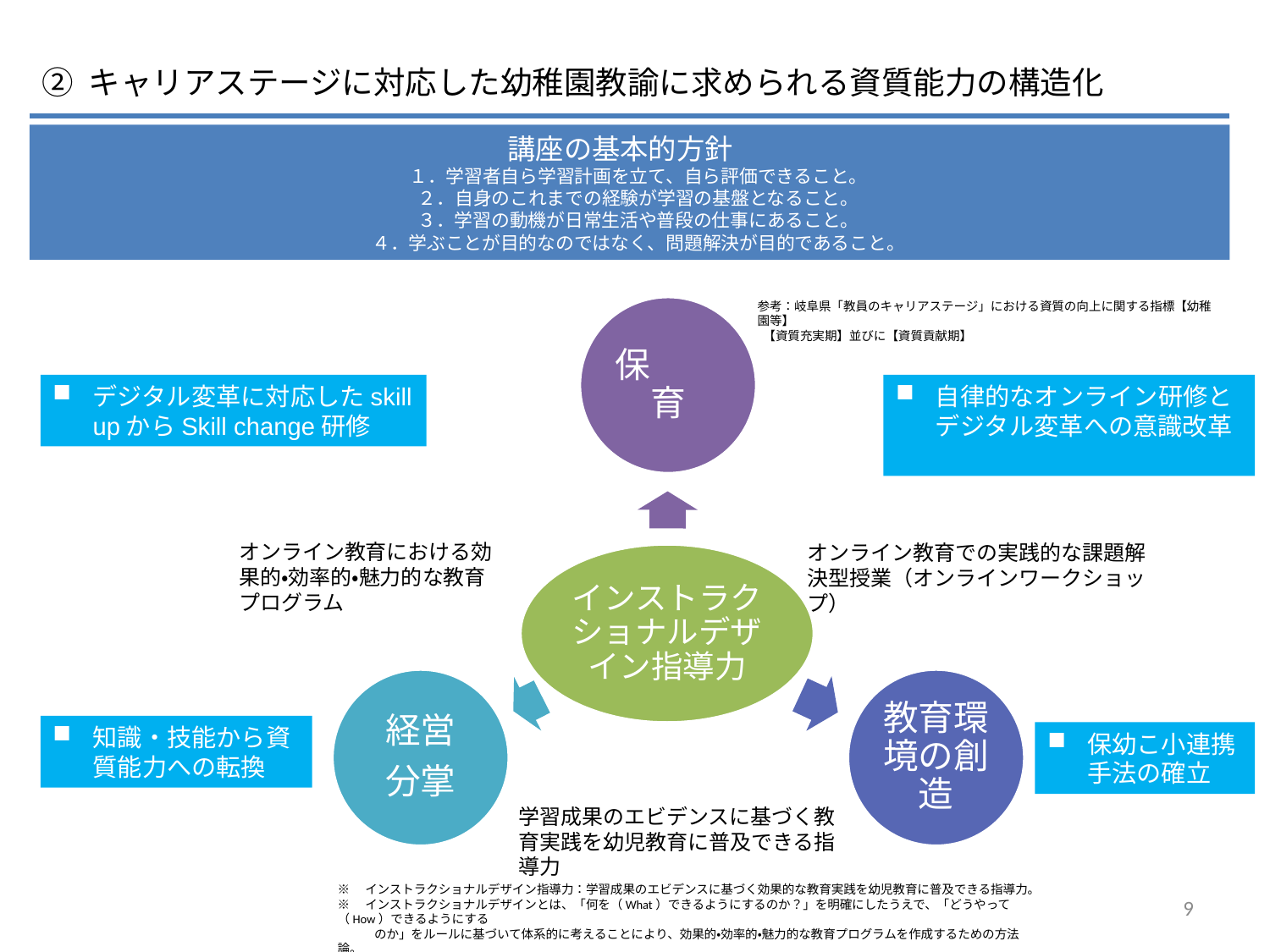

② キャリアステージに対応した幼稚園教諭に求められる資質能力の構造化
講座の基本的方針
　１．学習者自ら学習計画を立て、自ら評価できること。
　２．自身のこれまでの経験が学習の基盤となること。
　３．学習の動機が日常生活や普段の仕事にあること。
　４．学ぶことが目的なのではなく、問題解決が目的であること。
参考：岐阜県「教員のキャリアステージ」における資質の向上に関する指標【幼稚園等】
 【資質充実期】並びに【資質貢献期】
インストラクショナルデザイン指導力

保　　育

教育環境の創造

経営
分掌
デジタル変革に対応したskill upからSkill change研修
自律的なオンライン研修とデジタル変革への意識改革
オンライン教育における効果的・効率的・魅力的な教育プログラム
オンライン教育での実践的な課題解決型授業（オンラインワークショップ）
知識・技能から資質能力への転換
保幼こ小連携手法の確立
学習成果のエビデンスに基づく教育実践を幼児教育に普及できる指導力
※　インストラクショナルデザイン指導力：学習成果のエビデンスに基づく効果的な教育実践を幼児教育に普及できる指導力。
※　インストラクショナルデザインとは、「何を（What）できるようにするのか？」を明確にしたうえで、「どうやって（How）できるようにする
　　　のか」をルールに基づいて体系的に考えることにより、効果的・効率的・魅力的な教育プログラムを作成するための方法論。
9